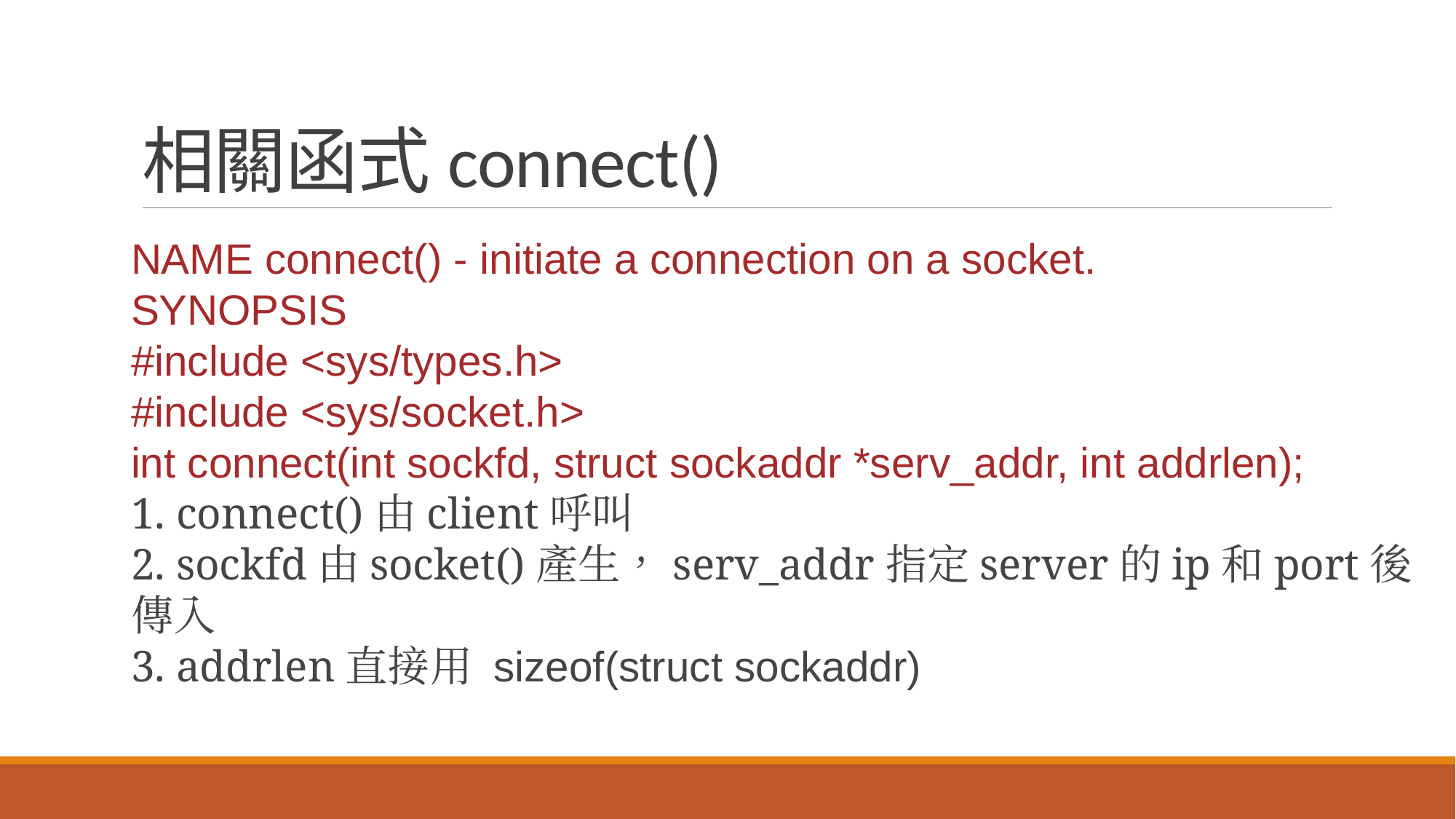

# 相關函式connect()
NAME connect() - initiate a connection on a socket.
SYNOPSIS
#include <sys/types.h>
#include <sys/socket.h>
int connect(int sockfd, struct sockaddr *serv_addr, int addrlen);
1. connect()由client呼叫
2. sockfd由socket()產生，serv_addr指定server的ip和port後傳入
3. addrlen直接用 sizeof(struct sockaddr)